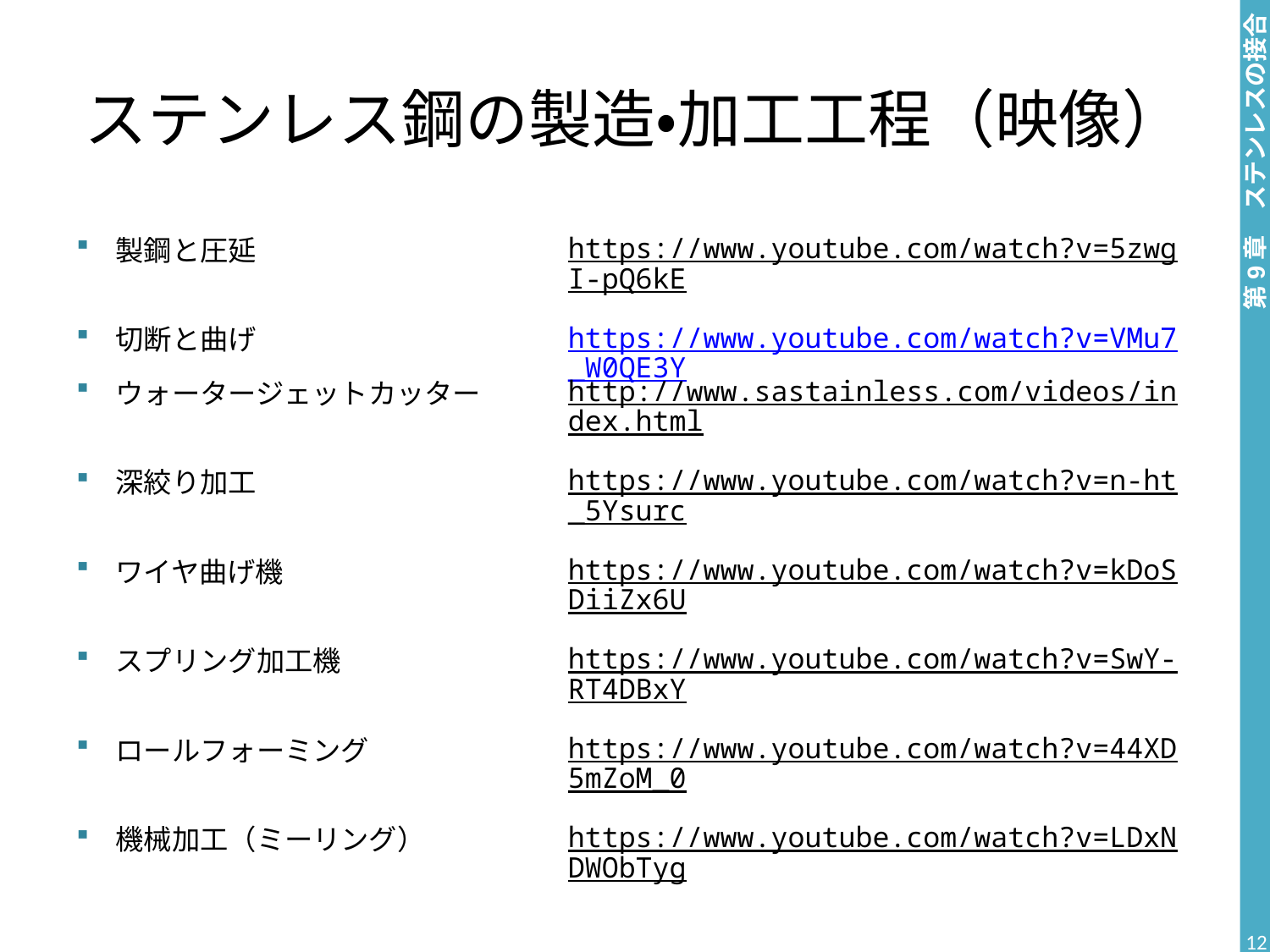

# ステンレス鋼の製造・加工工程（映像）
| 製鋼と圧延 | https://www.youtube.com/watch?v=5zwgI-pQ6kE |
| --- | --- |
| 切断と曲げ | https://www.youtube.com/watch?v=VMu7\_W0QE3Y |
| ウォータージェットカッター | http://www.sastainless.com/videos/index.html |
| 深絞り加工 | https://www.youtube.com/watch?v=n-ht\_5Ysurc |
| ワイヤ曲げ機 | https://www.youtube.com/watch?v=kDoSDiiZx6U |
| スプリング加工機 | https://www.youtube.com/watch?v=SwY-RT4DBxY |
| ロールフォーミング | https://www.youtube.com/watch?v=44XD5mZoM\_0 |
| 機械加工（ミーリング） | https://www.youtube.com/watch?v=LDxNDWObTyg |
|  |  |
| さらに多くの映像がインターネットで公開されています |  |
12